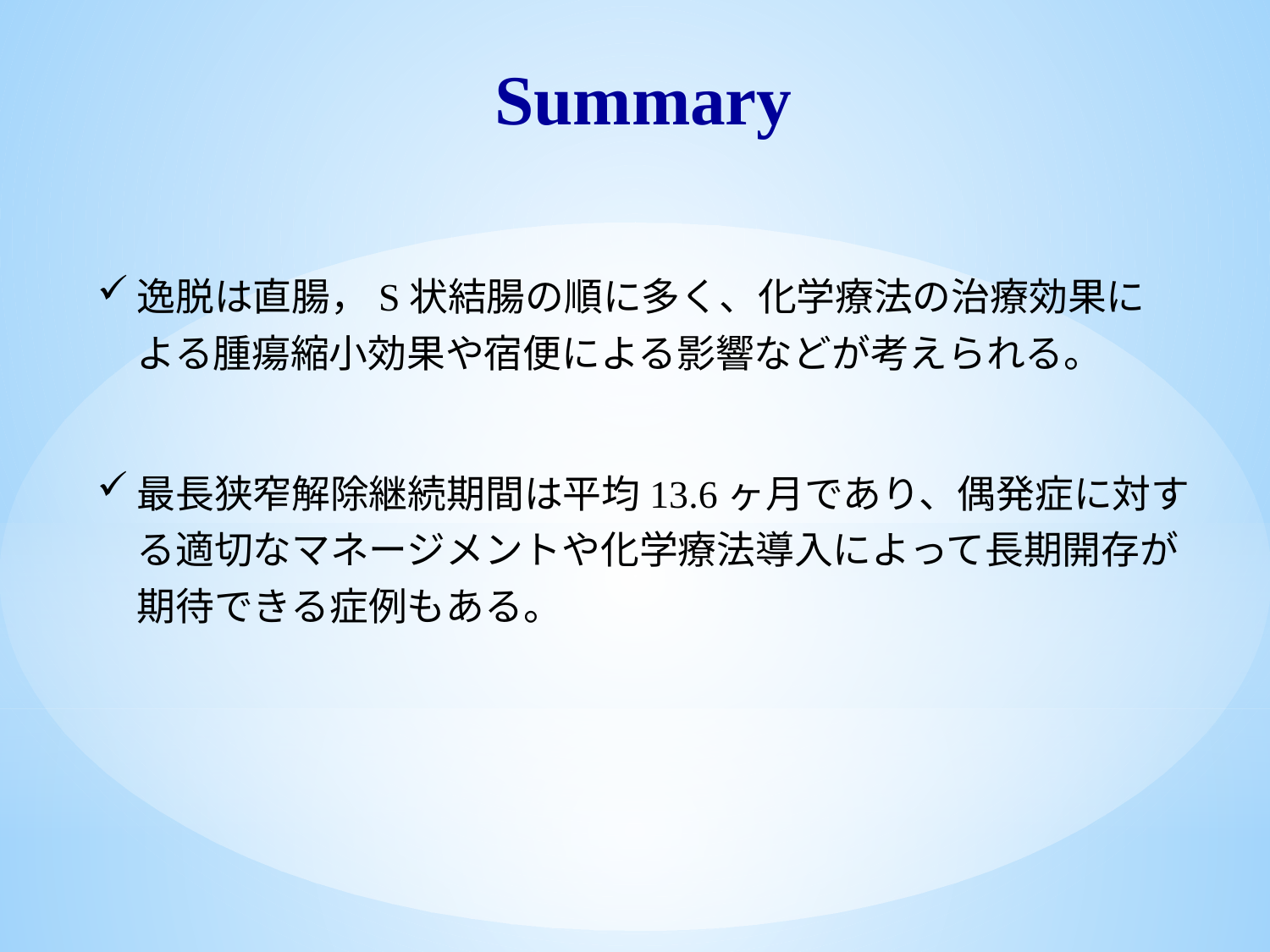

Summary
逸脱は直腸，S状結腸の順に多く、化学療法の治療効果による腫瘍縮小効果や宿便による影響などが考えられる。
最長狭窄解除継続期間は平均13.6ヶ月であり、偶発症に対する適切なマネージメントや化学療法導入によって長期開存が期待できる症例もある。